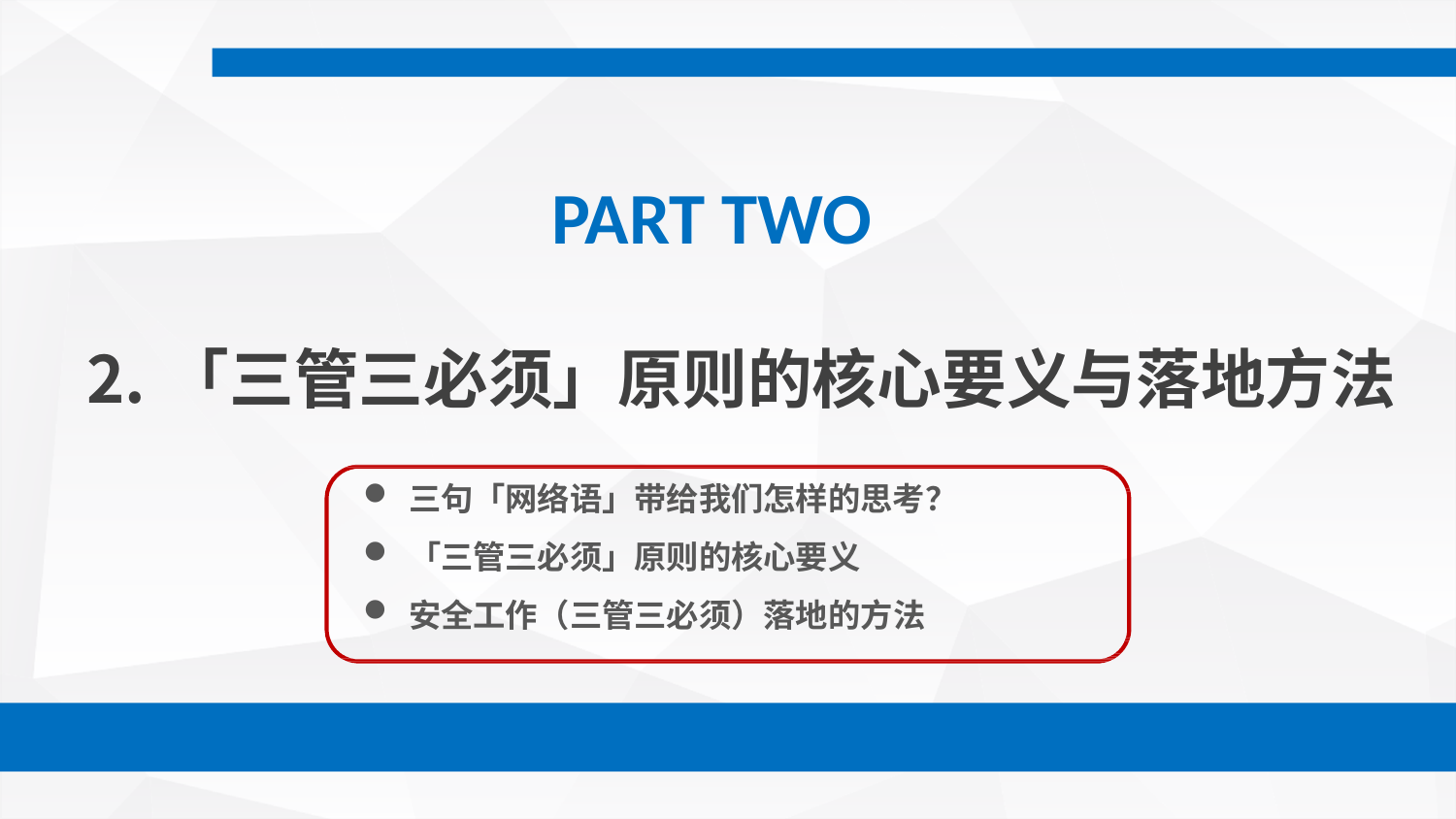

# PART TWO
「三管三必须」原则的核心要义与落地方法

三句「网络语」带给我们怎样的思考？
「三管三必须」原则的核心要义
安全工作（三管三必须）落地的方法